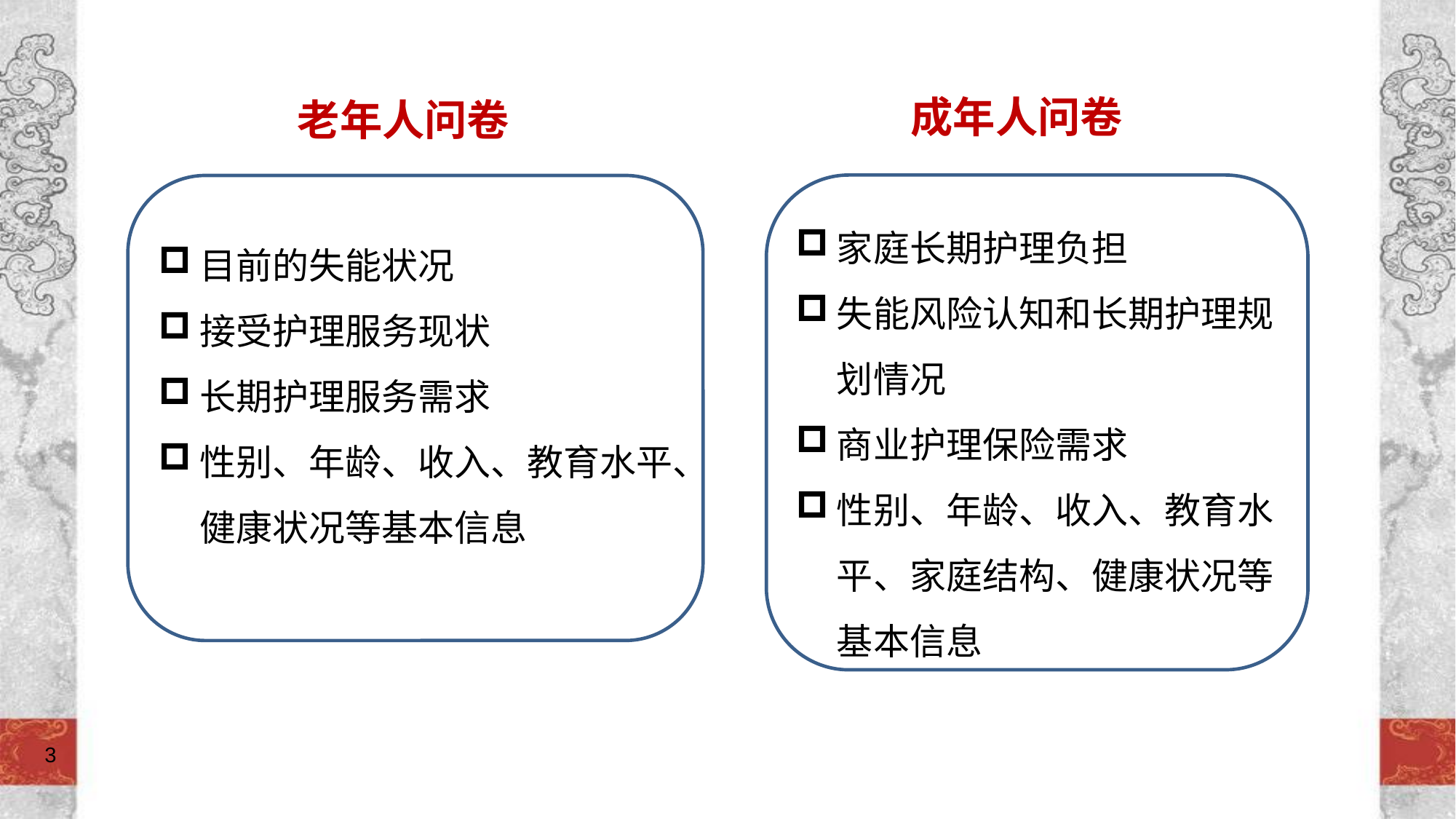

成年人问卷

家庭长期护理负担
失能风险认知和长期护理规划情况
商业护理保险需求
性别、年龄、收入、教育水平、家庭结构、健康状况等基本信息
老年人问卷

目前的失能状况
接受护理服务现状
长期护理服务需求
性别、年龄、收入、教育水平、健康状况等基本信息